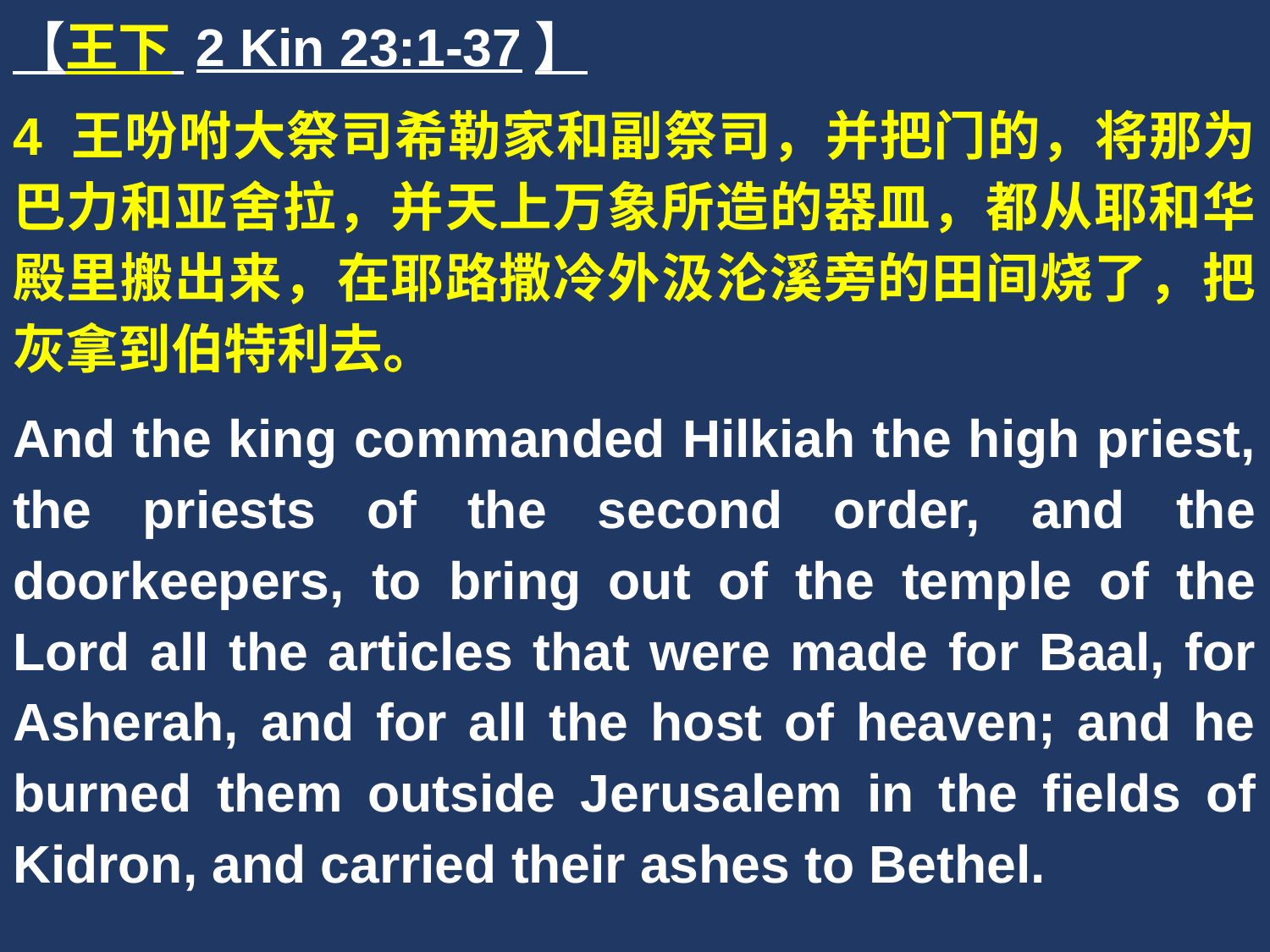

【王下 2 Kin 23:1-37】
4 王吩咐大祭司希勒家和副祭司，并把门的，将那为巴力和亚舍拉，并天上万象所造的器皿，都从耶和华殿里搬出来，在耶路撒冷外汲沦溪旁的田间烧了，把灰拿到伯特利去。
And the king commanded Hilkiah the high priest, the priests of the second order, and the doorkeepers, to bring out of the temple of the Lord all the articles that were made for Baal, for Asherah, and for all the host of heaven; and he burned them outside Jerusalem in the fields of Kidron, and carried their ashes to Bethel.